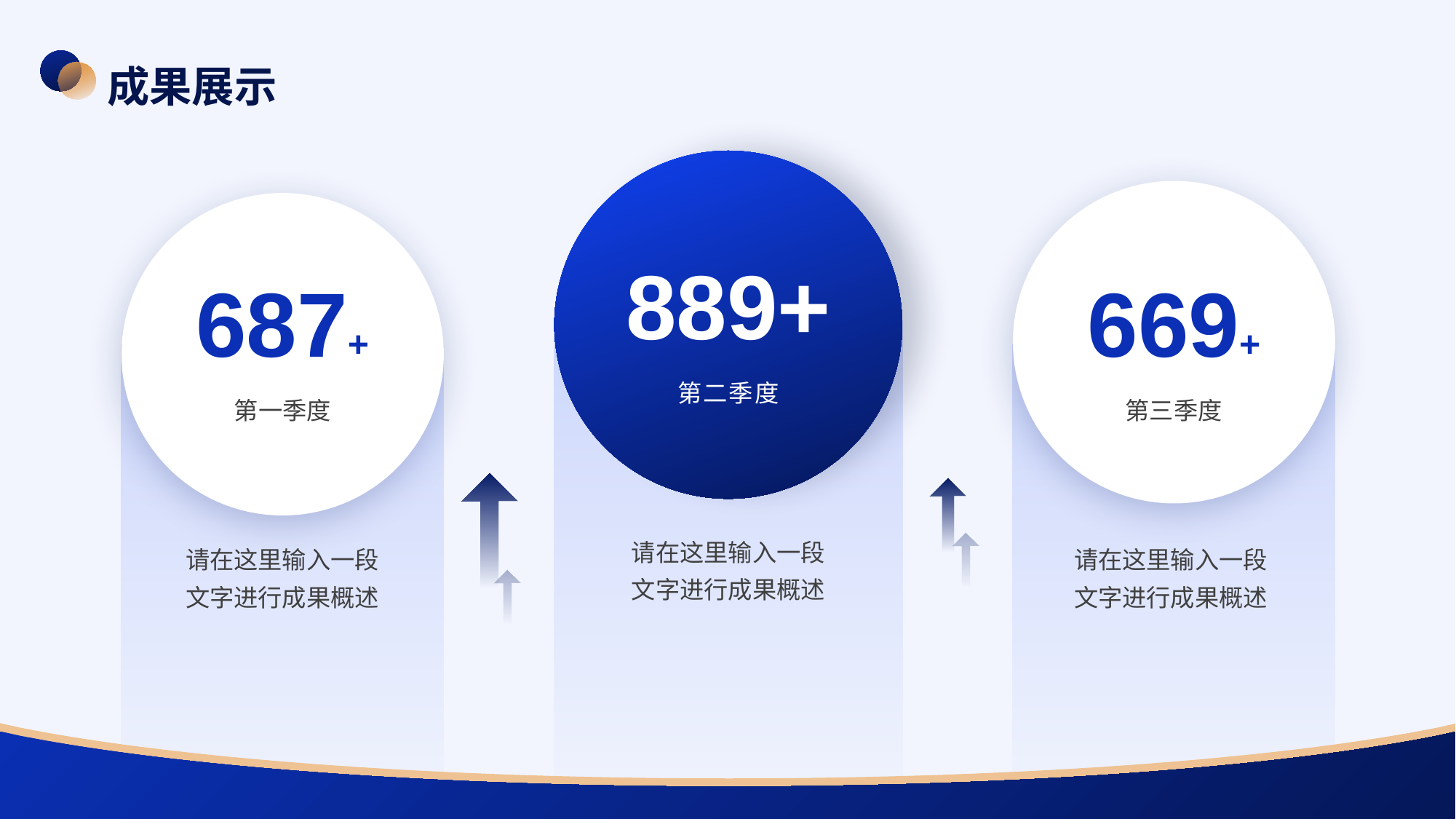

成果展示

889+
687+
669+

第二季度
第一季度
第三季度

请在这里输入一段文字进行成果概述
请在这里输入一段文字进行成果概述
请在这里输入一段文字进行成果概述